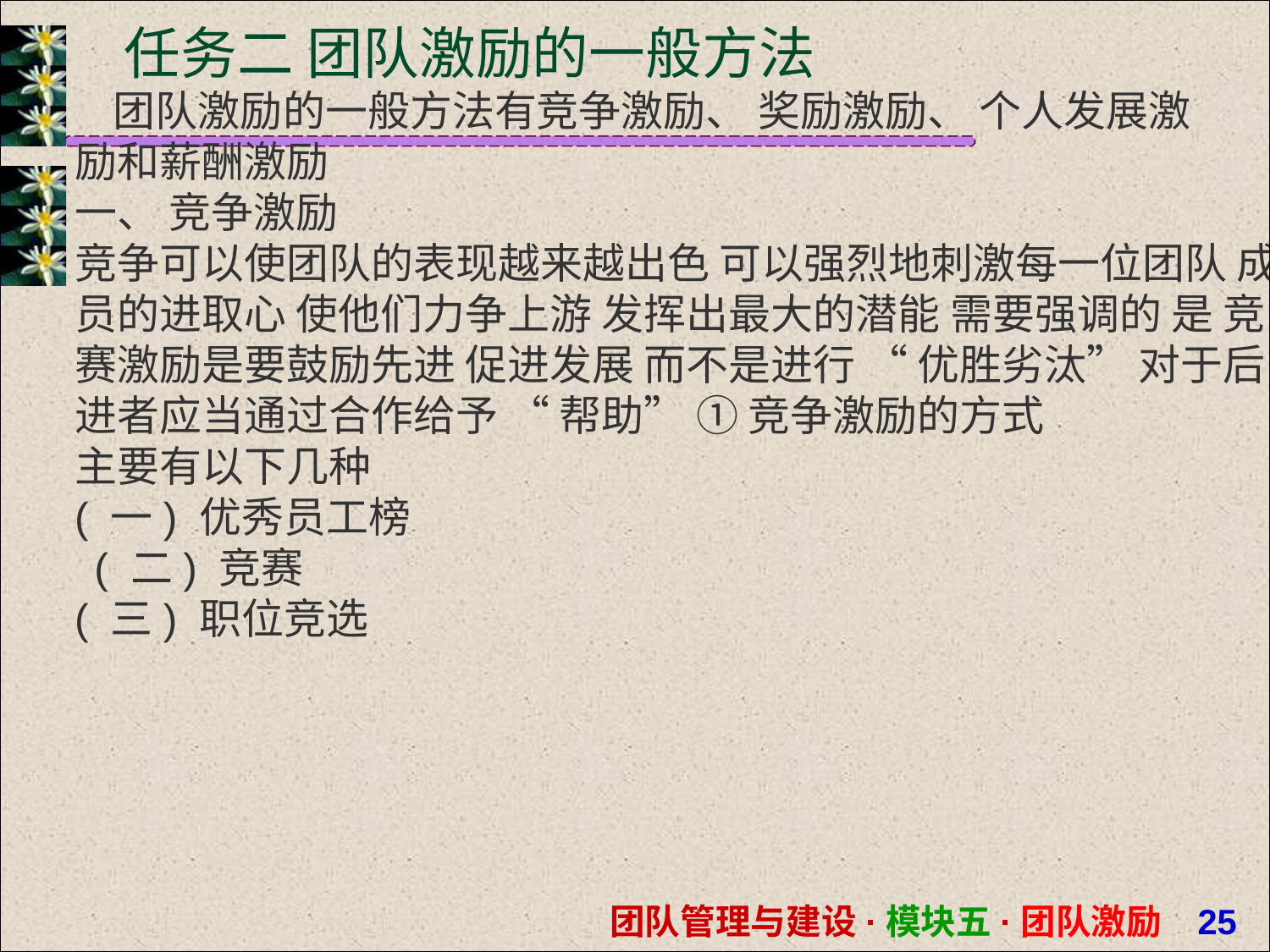

# 任务二 团队激励的一般方法

   团队激励的一般方法有竞争激励、 奖励激励、 个人发展激 励和薪酬激励
一、 竞争激励
竞争可以使团队的表现越来越出色 可以强烈地刺激每一位团队 成员的进取心 使他们力争上游 发挥出最大的潜能 需要强调的 是 竞赛激励是要鼓励先进 促进发展 而不是进行 “ 优胜劣汰” 对于后进者应当通过合作给予 “ 帮助” ① 竞争激励的方式
主要有以下几种
( 一) 优秀员工榜  ( 二) 竞赛
( 三) 职位竞选

团队管理与建设·模块五·团队激励 25